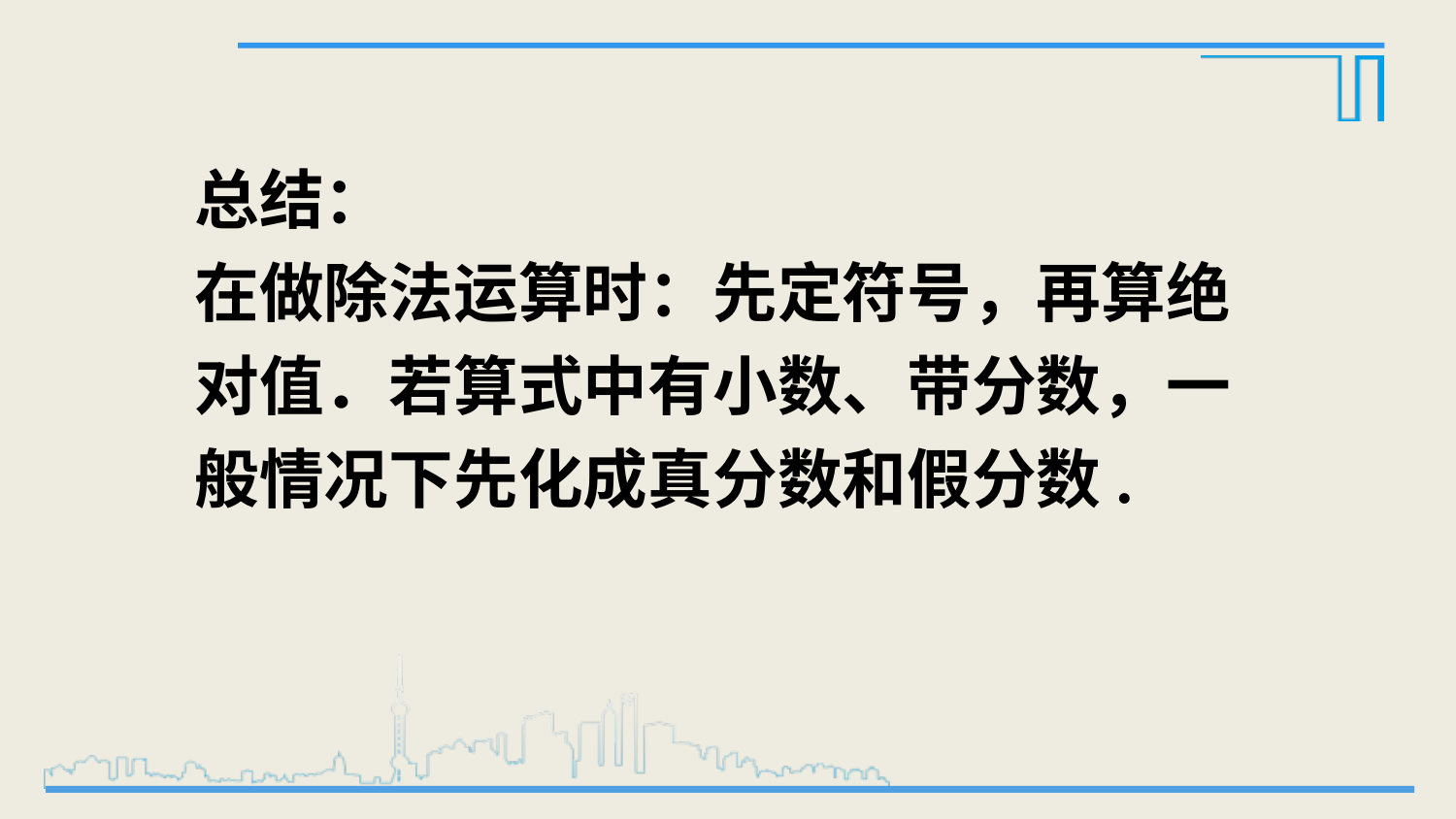

总结：
在做除法运算时：先定符号，再算绝对值．若算式中有小数、带分数，一般情况下先化成真分数和假分数.